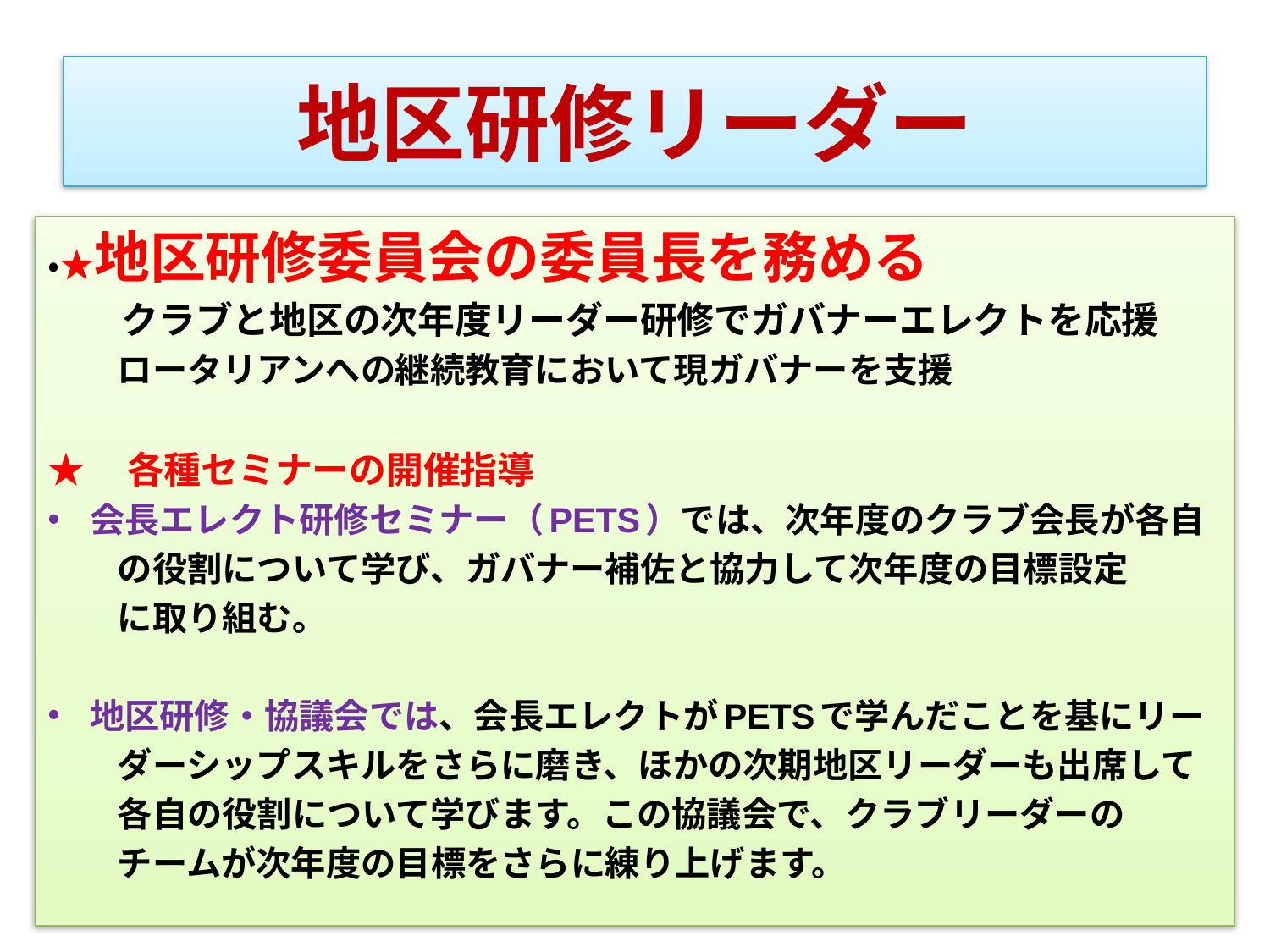

# 地区研修リーダー
・★地区研修委員会の委員長を務める
　　クラブと地区の次年度リーダー研修でガバナーエレクトを応援
　　ロータリアンへの継続教育において現ガバナーを支援

★　各種セミナーの開催指導
会長エレクト研修セミナー（PETS）では、次年度のクラブ会長が各自
　　の役割について学び、ガバナー補佐と協力して次年度の目標設定
　　に取り組む。

地区研修・協議会では、会長エレクトがPETSで学んだことを基にリー
　　ダーシップスキルをさらに磨き、ほかの次期地区リーダーも出席して
　　各自の役割について学びます。この協議会で、クラブリーダーの
　　チームが次年度の目標をさらに練り上げます。